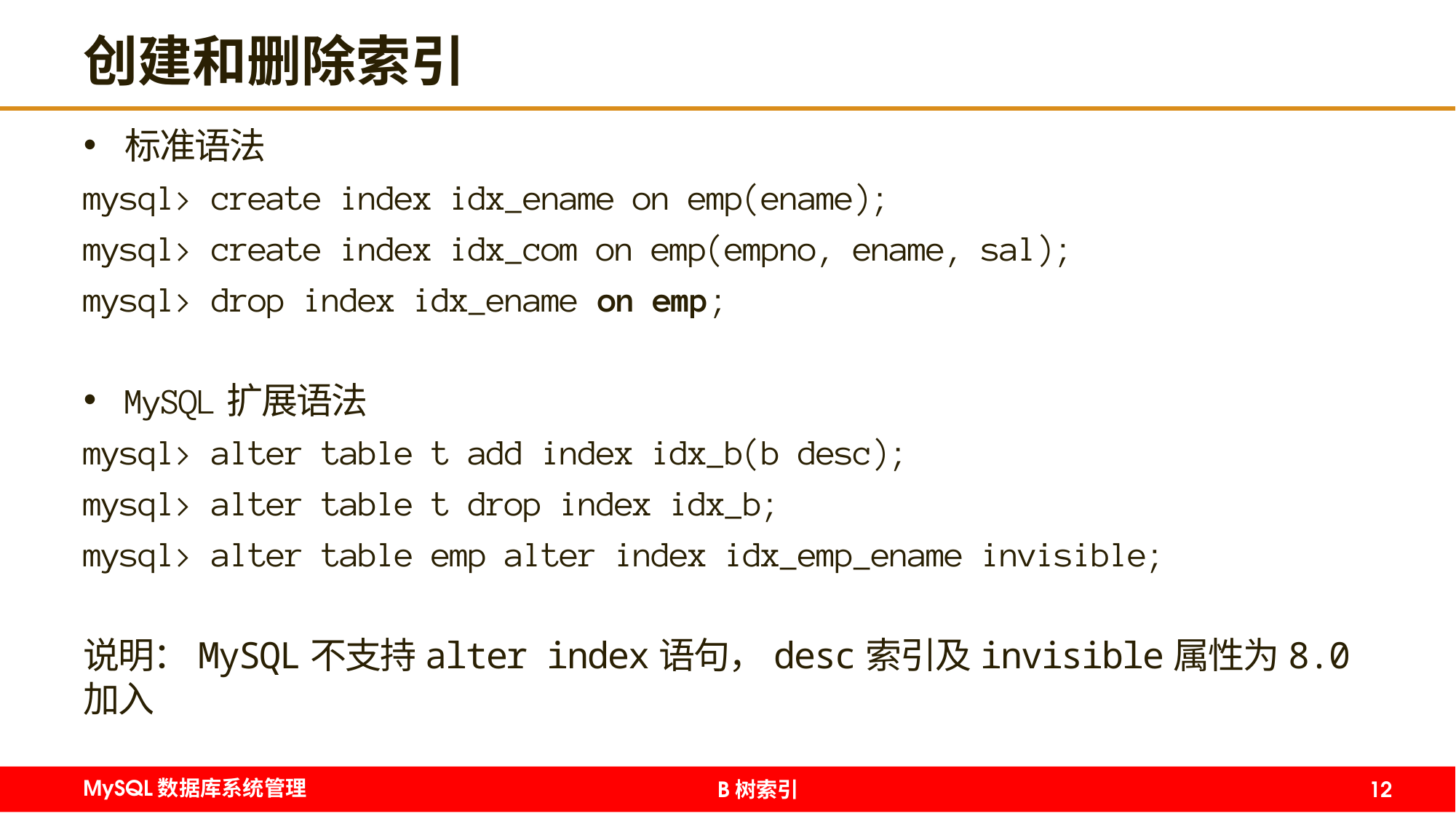

# 创建和删除索引
标准语法
mysql> create index idx_ename on emp(ename);
mysql> create index idx_com on emp(empno, ename, sal);
mysql> drop index idx_ename on emp;

MySQL扩展语法
mysql> alter table t add index idx_b(b desc);
mysql> alter table t drop index idx_b;
mysql> alter table emp alter index idx_emp_ename invisible;

说明：MySQL不支持alter index语句，desc索引及invisible属性为8.0加入